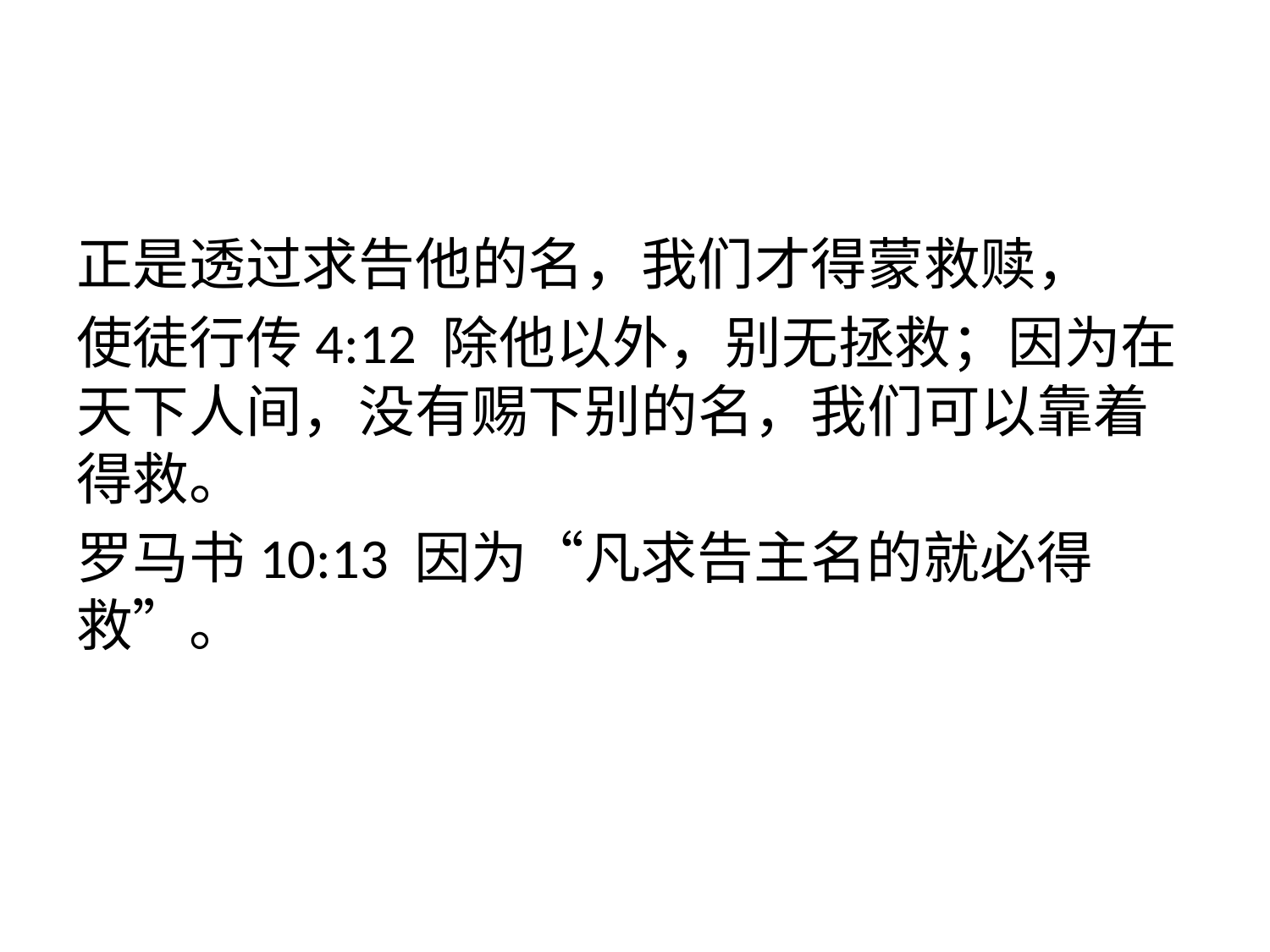

#
正是透过求告他的名，我们才得蒙救赎，
使徒行传4:12 除他以外，别无拯救；因为在天下人间，没有赐下别的名，我们可以靠着得救。
罗马书10:13 因为“凡求告主名的就必得救”。